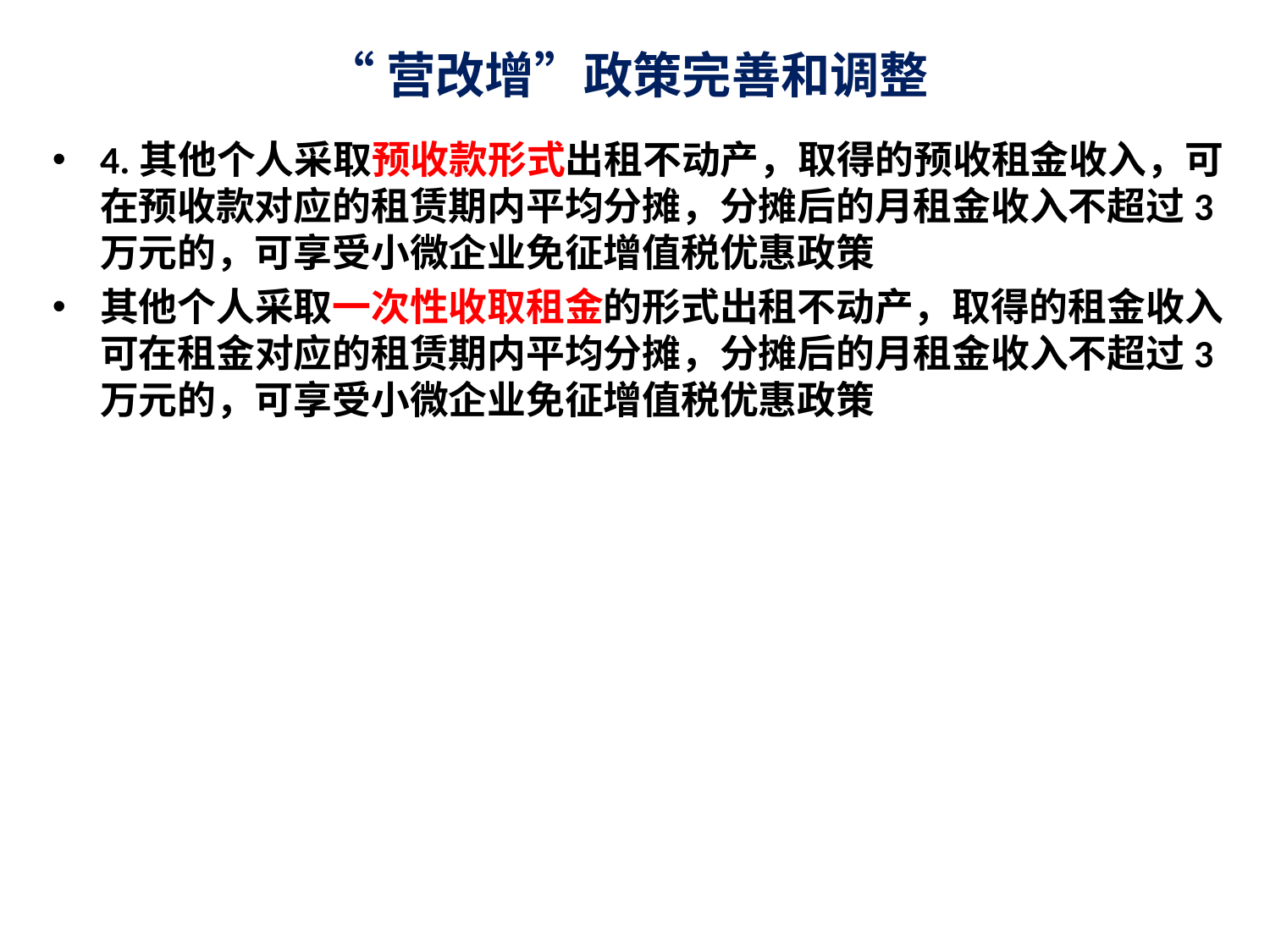

# “营改增”政策完善和调整
4.其他个人采取预收款形式出租不动产，取得的预收租金收入，可在预收款对应的租赁期内平均分摊，分摊后的月租金收入不超过3万元的，可享受小微企业免征增值税优惠政策
其他个人采取一次性收取租金的形式出租不动产，取得的租金收入可在租金对应的租赁期内平均分摊，分摊后的月租金收入不超过3万元的，可享受小微企业免征增值税优惠政策